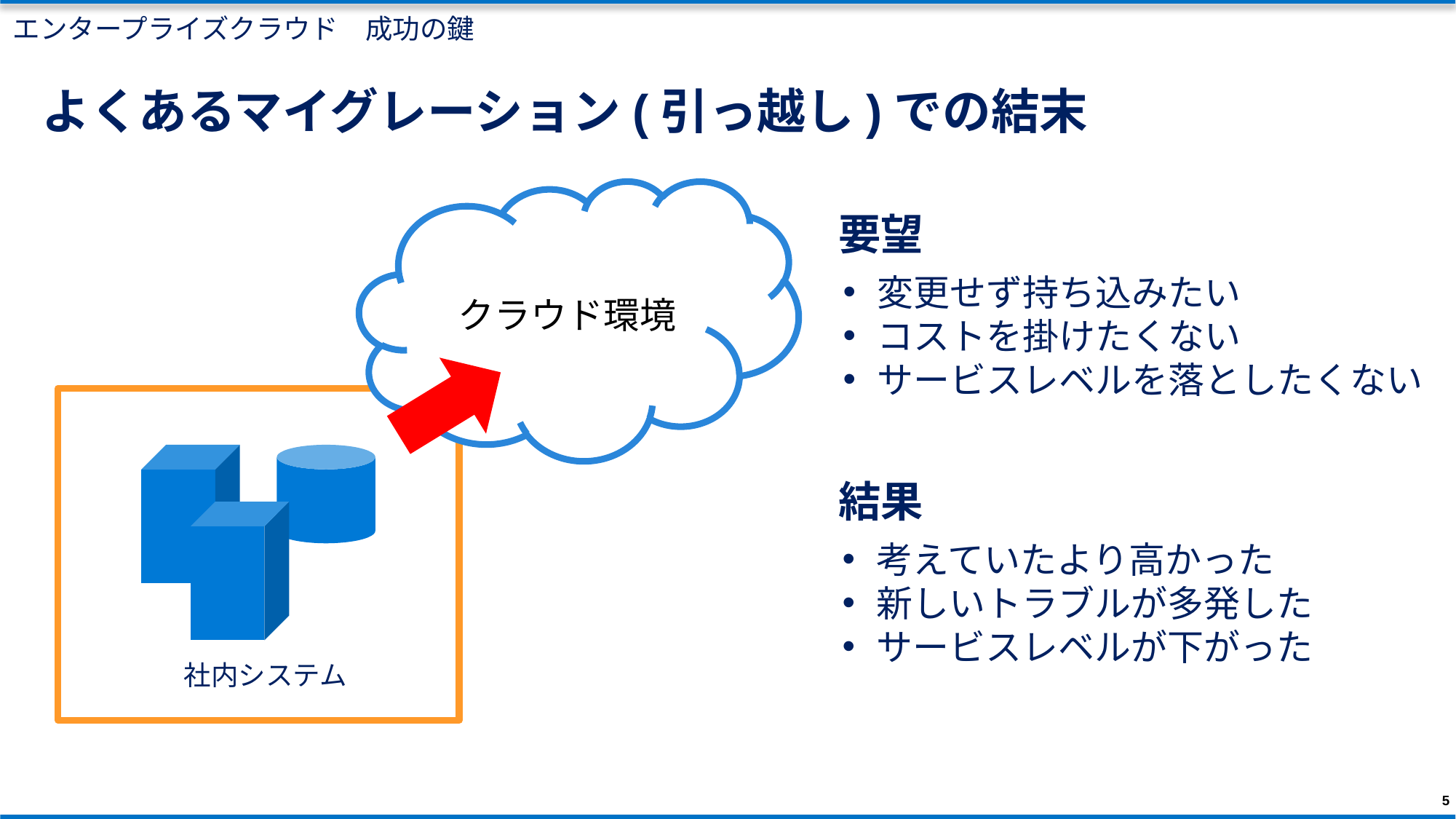

エンタープライズクラウド　成功の鍵
よくあるマイグレーション(引っ越し)での結末
クラウド環境

社内システム
要望
変更せず持ち込みたい
コストを掛けたくない
サービスレベルを落としたくない
結果
考えていたより高かった
新しいトラブルが多発した
サービスレベルが下がった